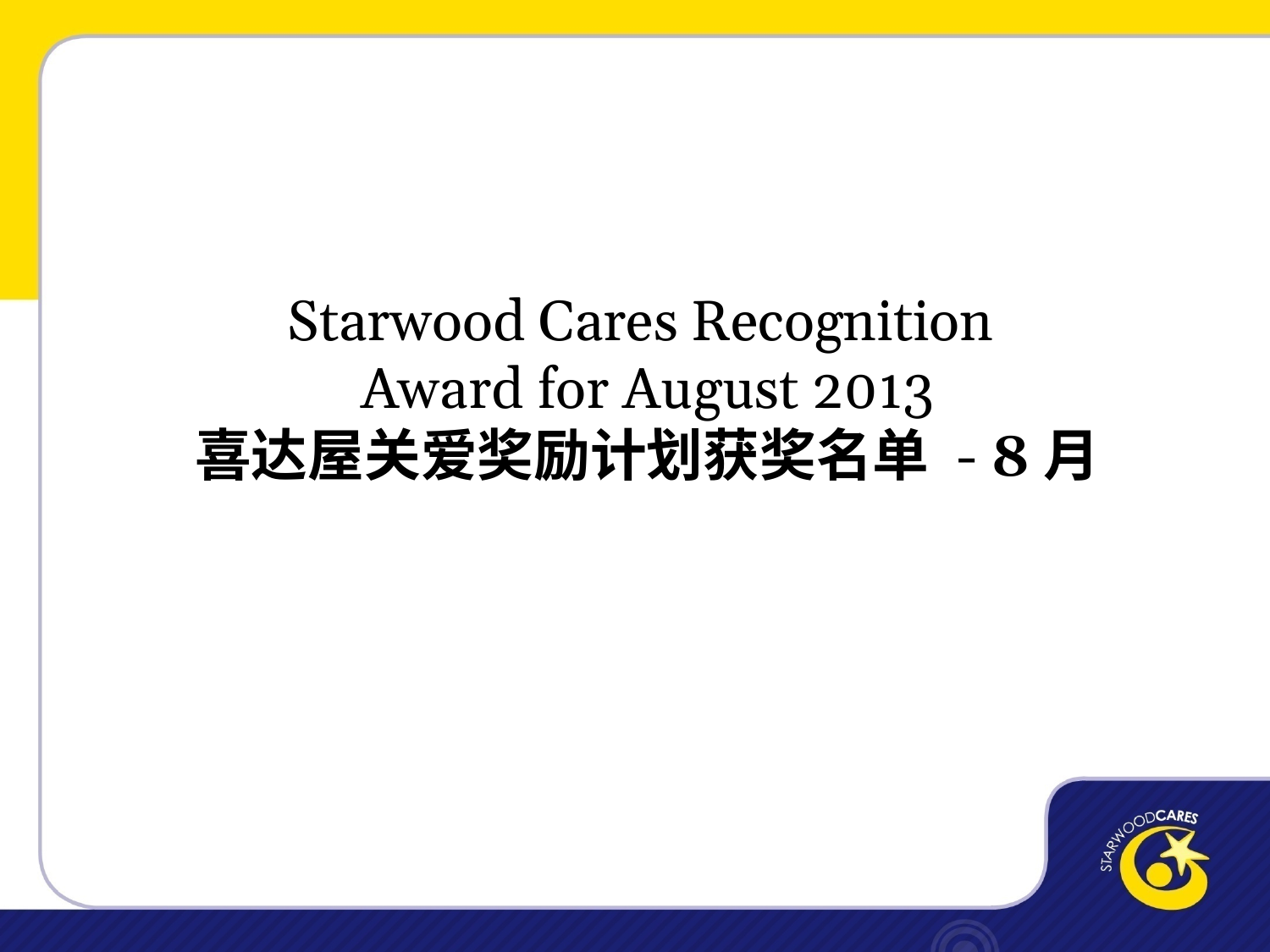

Starwood Cares Recognition
Award for August 2013
喜达屋关爱奖励计划获奖名单 - 8月